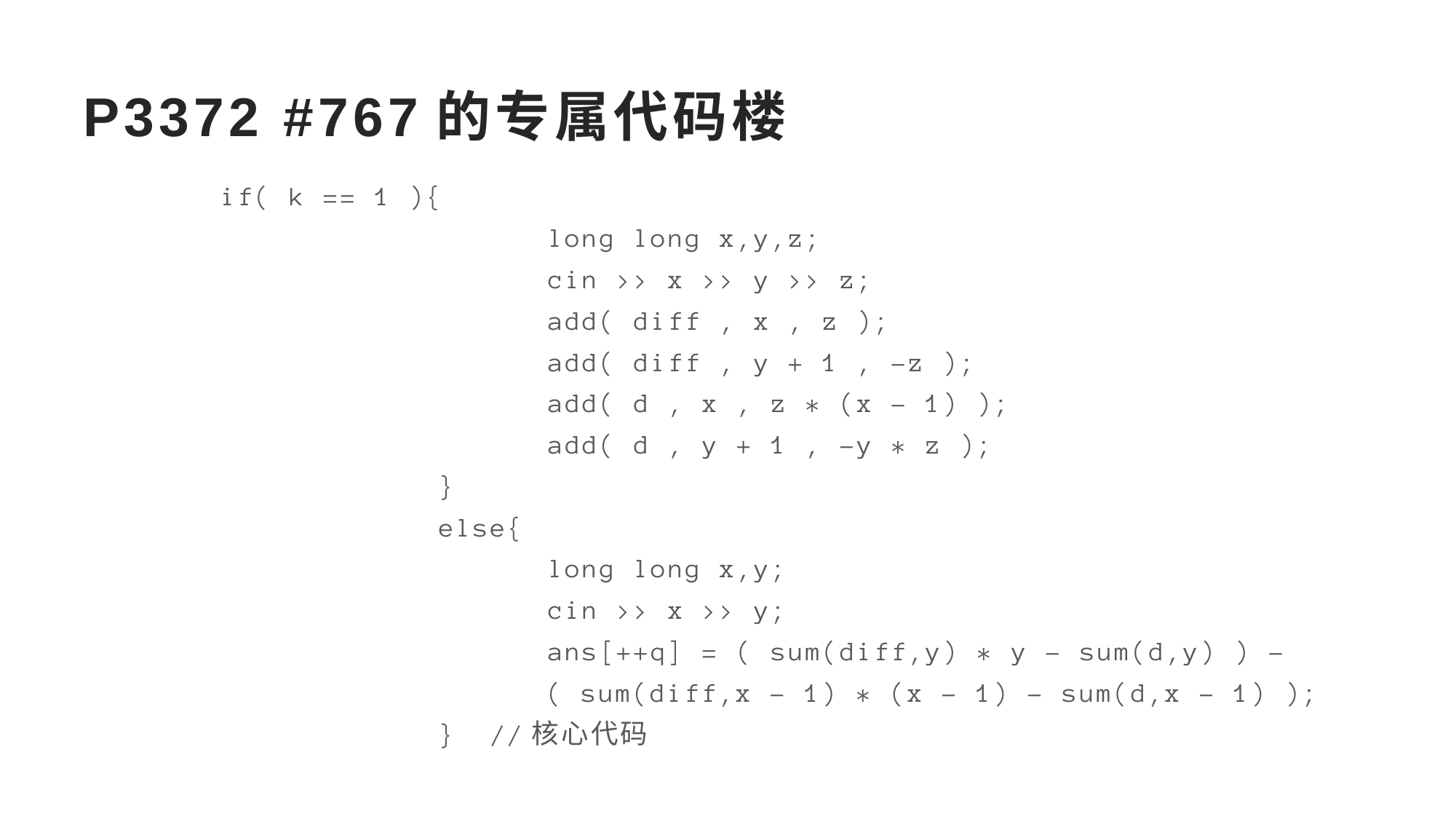

# P3372 #767的专属代码楼
if( k == 1 ){
			long long x,y,z;
			cin >> x >> y >> z;
			add( diff , x , z );
			add( diff , y + 1 , -z );
			add( d , x , z * (x - 1) );
			add( d , y + 1 , -y * z );
		}
		else{
			long long x,y;
			cin >> x >> y;
			ans[++q] = ( sum(diff,y) * y - sum(d,y) ) -
                   ( sum(diff,x - 1) * (x - 1) - sum(d,x - 1) );
		}  //核心代码